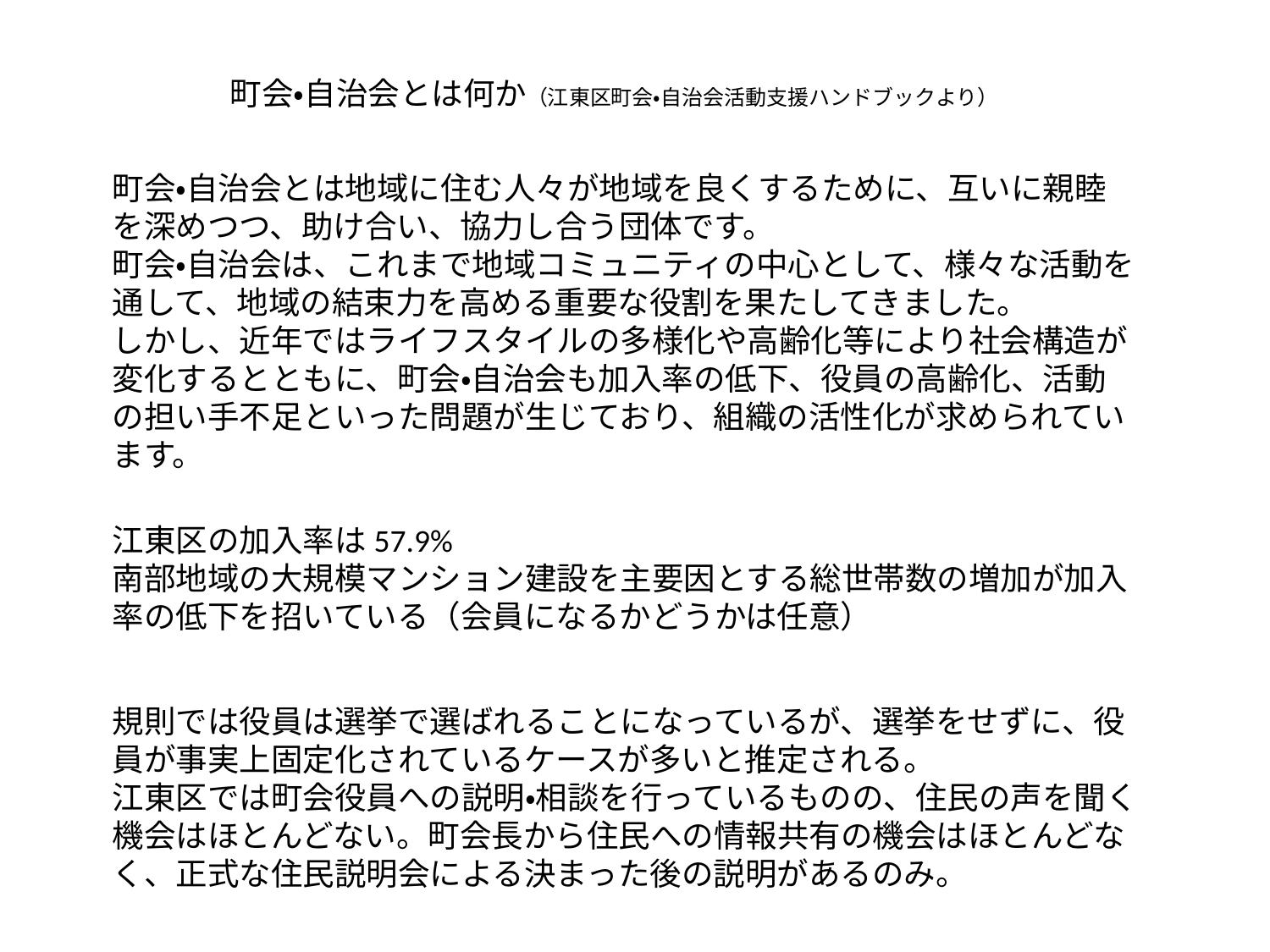

町会・自治会とは何か（江東区町会・自治会活動支援ハンドブックより）
町会・自治会とは地域に住む人々が地域を良くするために、互いに親睦
を深めつつ、助け合い、協力し合う団体です。
町会・自治会は、これまで地域コミュニティの中心として、様々な活動を通して、地域の結束力を高める重要な役割を果たしてきました。
しかし、近年ではライフスタイルの多様化や高齢化等により社会構造が
変化するとともに、町会・自治会も加入率の低下、役員の高齢化、活動
の担い手不足といった問題が生じており、組織の活性化が求められてい
ます。
江東区の加入率は57.9%
南部地域の大規模マンション建設を主要因とする総世帯数の増加が加入率の低下を招いている（会員になるかどうかは任意）
規則では役員は選挙で選ばれることになっているが、選挙をせずに、役員が事実上固定化されているケースが多いと推定される。
江東区では町会役員への説明・相談を行っているものの、住民の声を聞く機会はほとんどない。町会長から住民への情報共有の機会はほとんどなく、正式な住民説明会による決まった後の説明があるのみ。